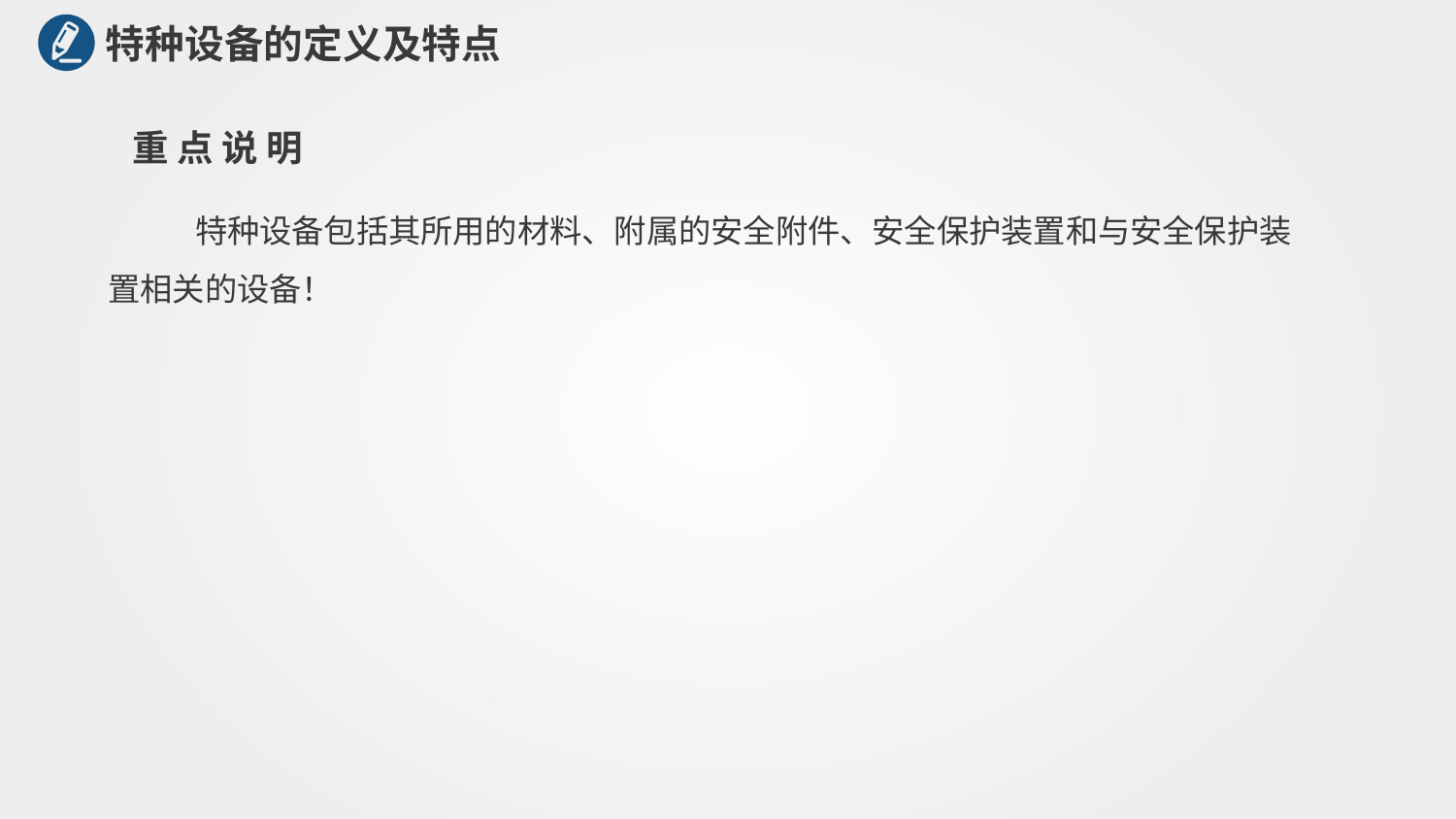

特种设备的定义及特点

重 点 说 明
  特种设备包括其所用的材料、附属的安全附件、安全保护装置和与安全保护装置相关的设备！